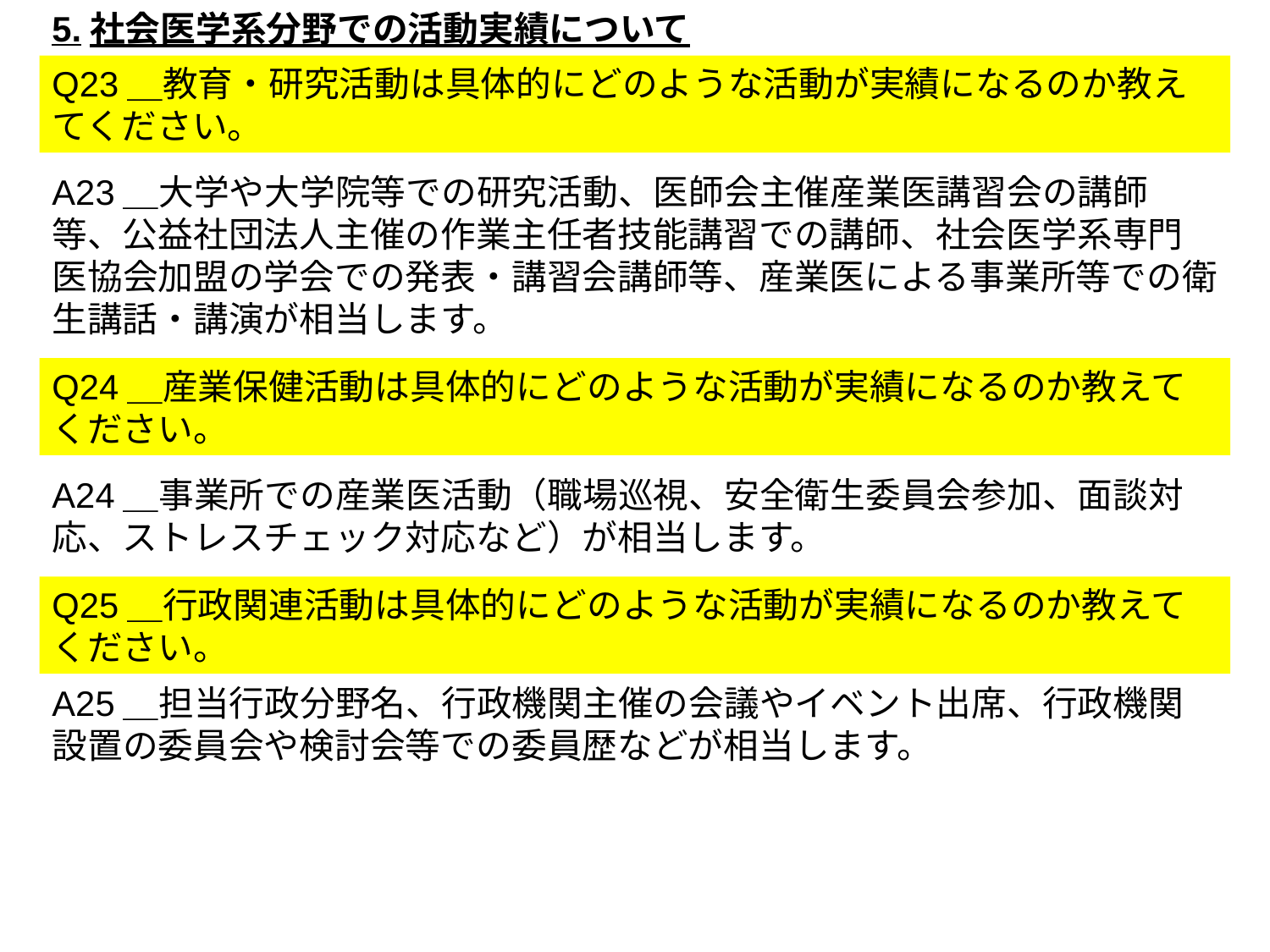

5.社会医学系分野での活動実績について
Q23＿教育・研究活動は具体的にどのような活動が実績になるのか教えてください。
A23＿大学や大学院等での研究活動、医師会主催産業医講習会の講師等、公益社団法人主催の作業主任者技能講習での講師、社会医学系専門医協会加盟の学会での発表・講習会講師等、産業医による事業所等での衛生講話・講演が相当します。
Q24＿産業保健活動は具体的にどのような活動が実績になるのか教えてください。
A24＿事業所での産業医活動（職場巡視、安全衛生委員会参加、面談対応、ストレスチェック対応など）が相当します。
Q25＿行政関連活動は具体的にどのような活動が実績になるのか教えてください。
A25＿担当行政分野名、行政機関主催の会議やイベント出席、行政機関設置の委員会や検討会等での委員歴などが相当します。